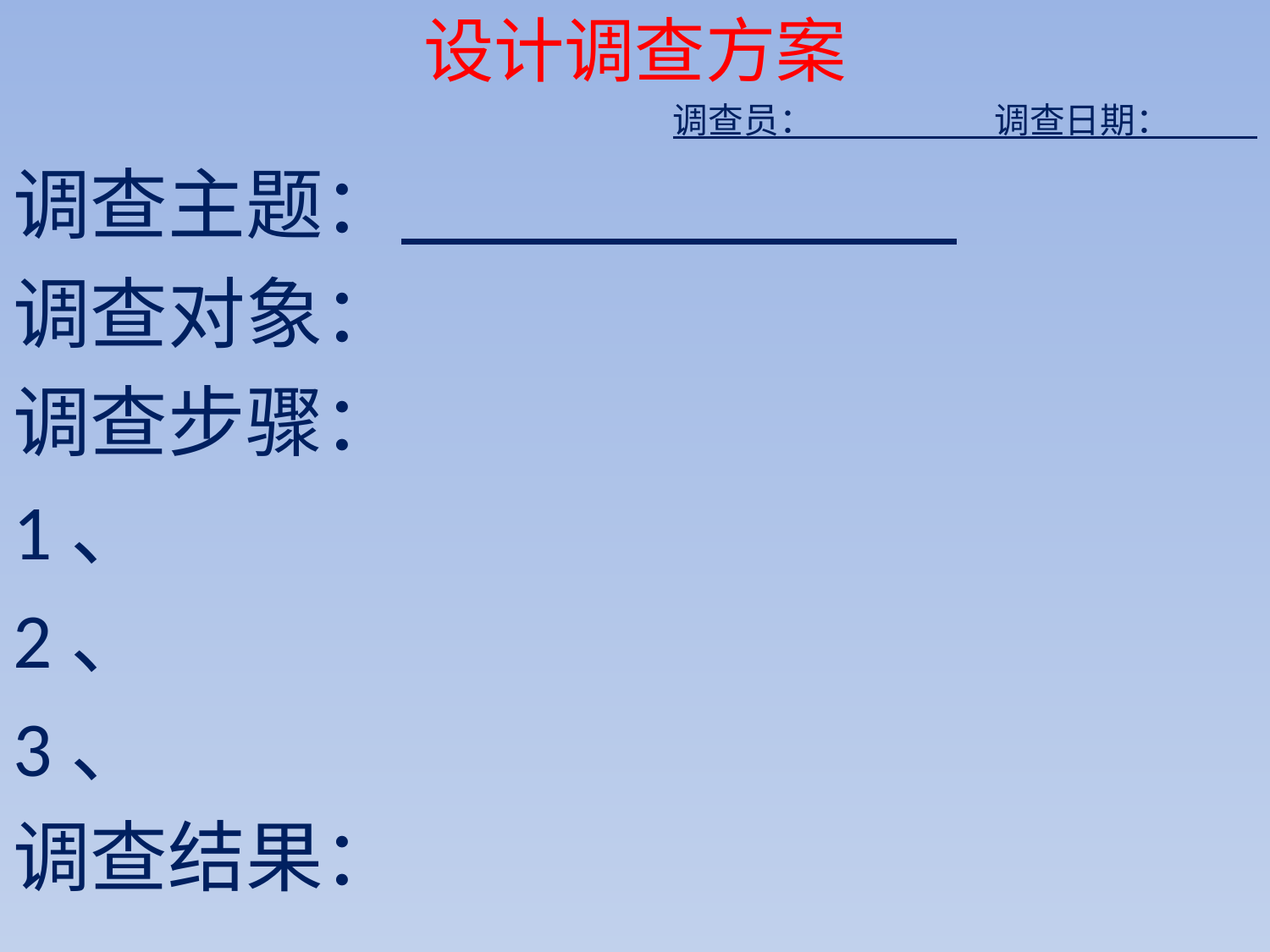

设计调查方案
调查员：                       调查日期：
调查主题：
调查对象：
调查步骤：
1、
2、
3、
调查结果：